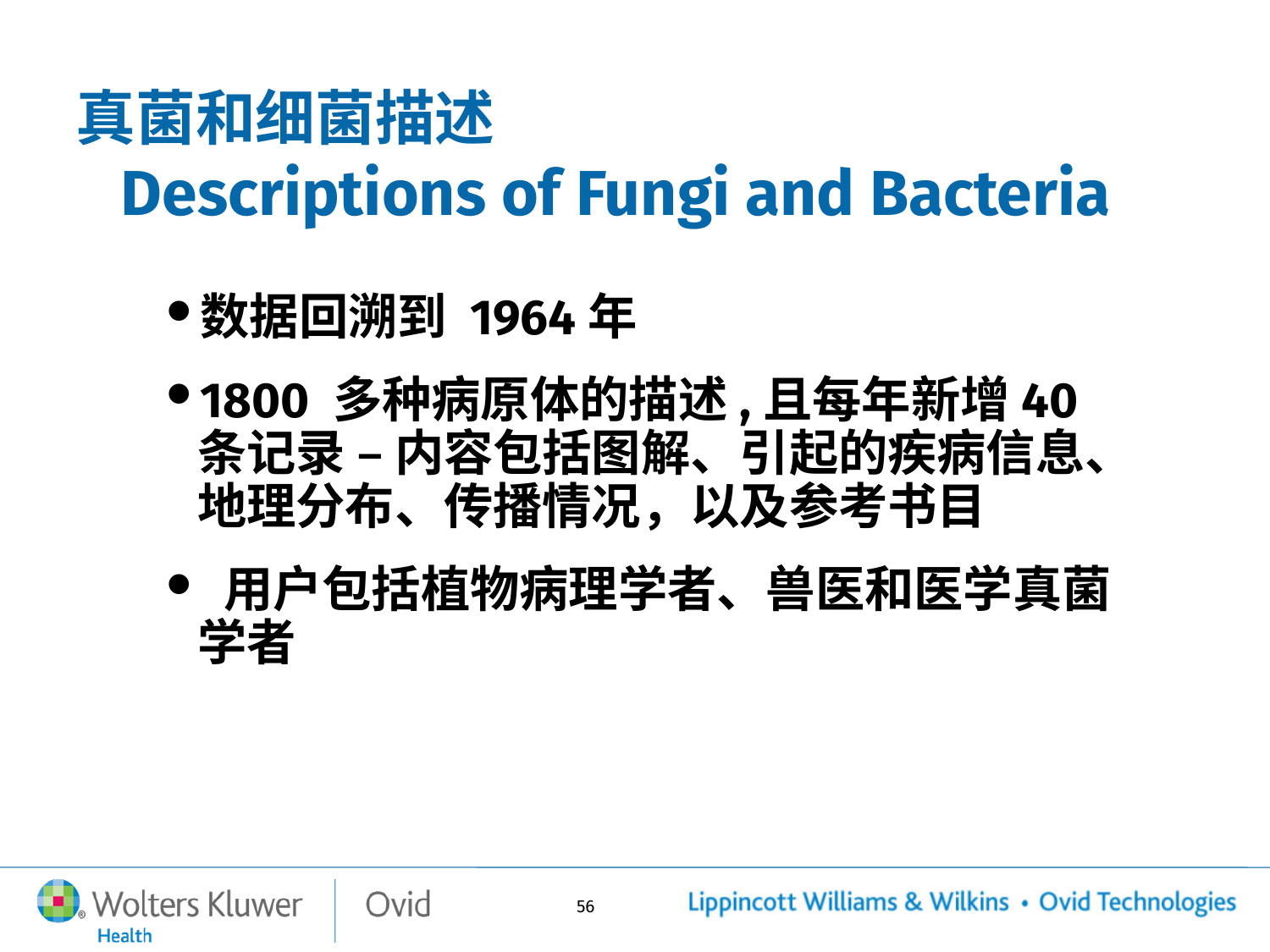

真菌和细菌描述
   Descriptions of Fungi and Bacteria
数据回溯到 1964年
1800 多种病原体的描述,且每年新增40条记录 – 内容包括图解、引起的疾病信息、地理分布、传播情况，以及参考书目
 用户包括植物病理学者、兽医和医学真菌学者